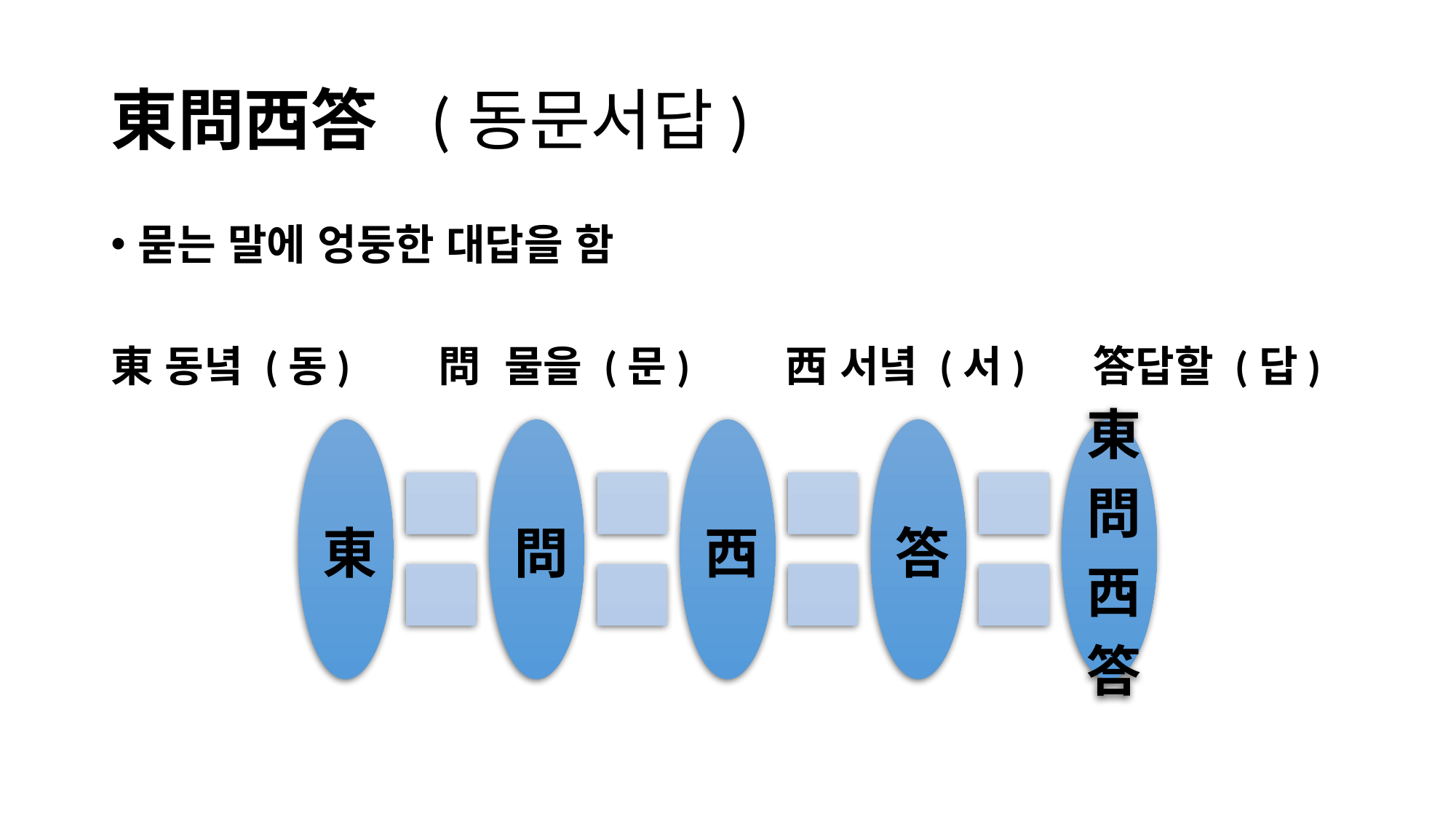

# 東問西答  (동문서답)
묻는 말에 엉둥한 대답을 함

東 동녘 (동) 	問  물을 (문)	 西 서녘 (서) 	答답할 (답)

東
問
西
答
東問西答